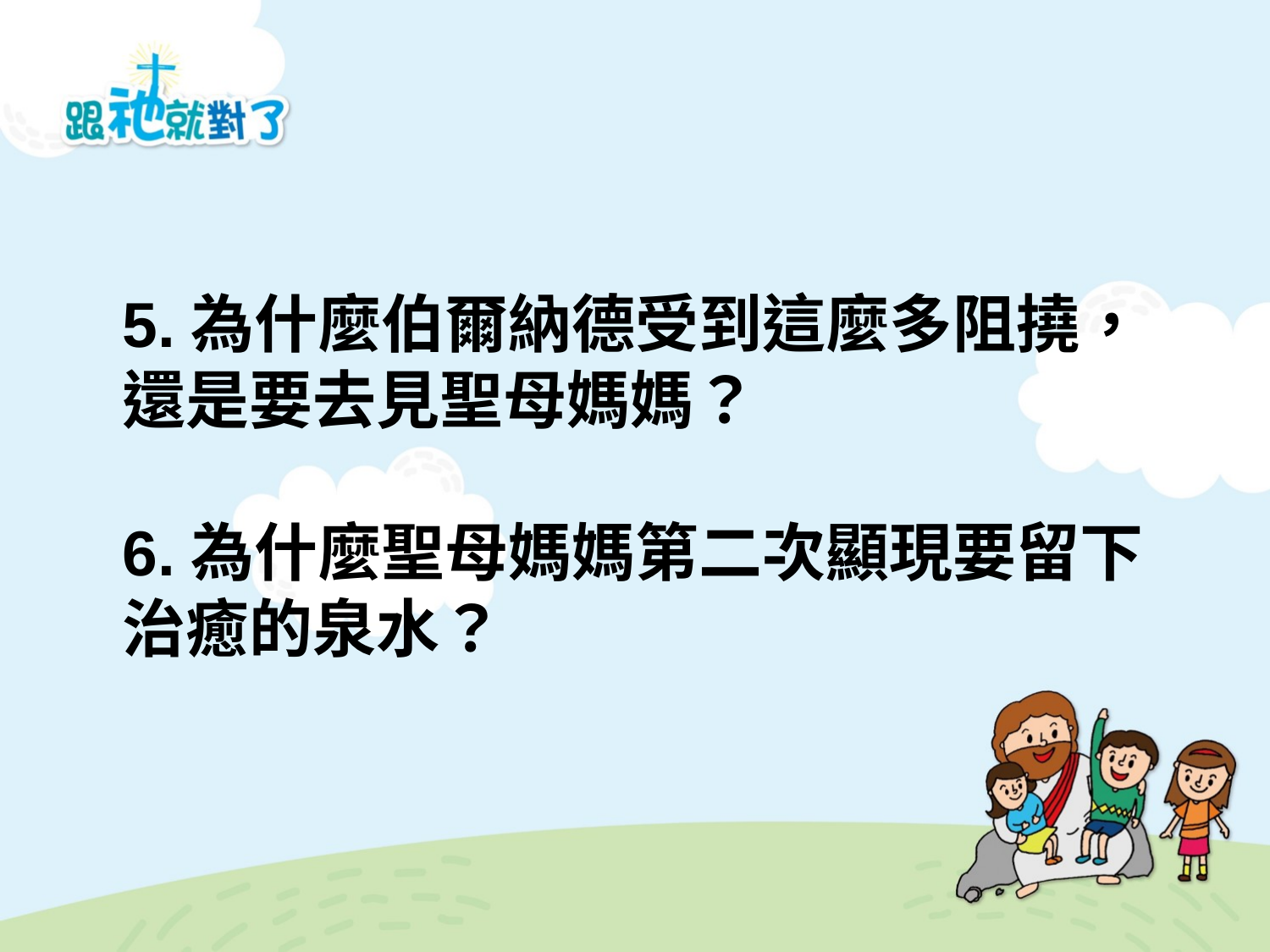

5.為什麼伯爾納德受到這麼多阻撓，還是要去見聖母媽媽？

6.為什麼聖母媽媽第二次顯現要留下治癒的泉水？